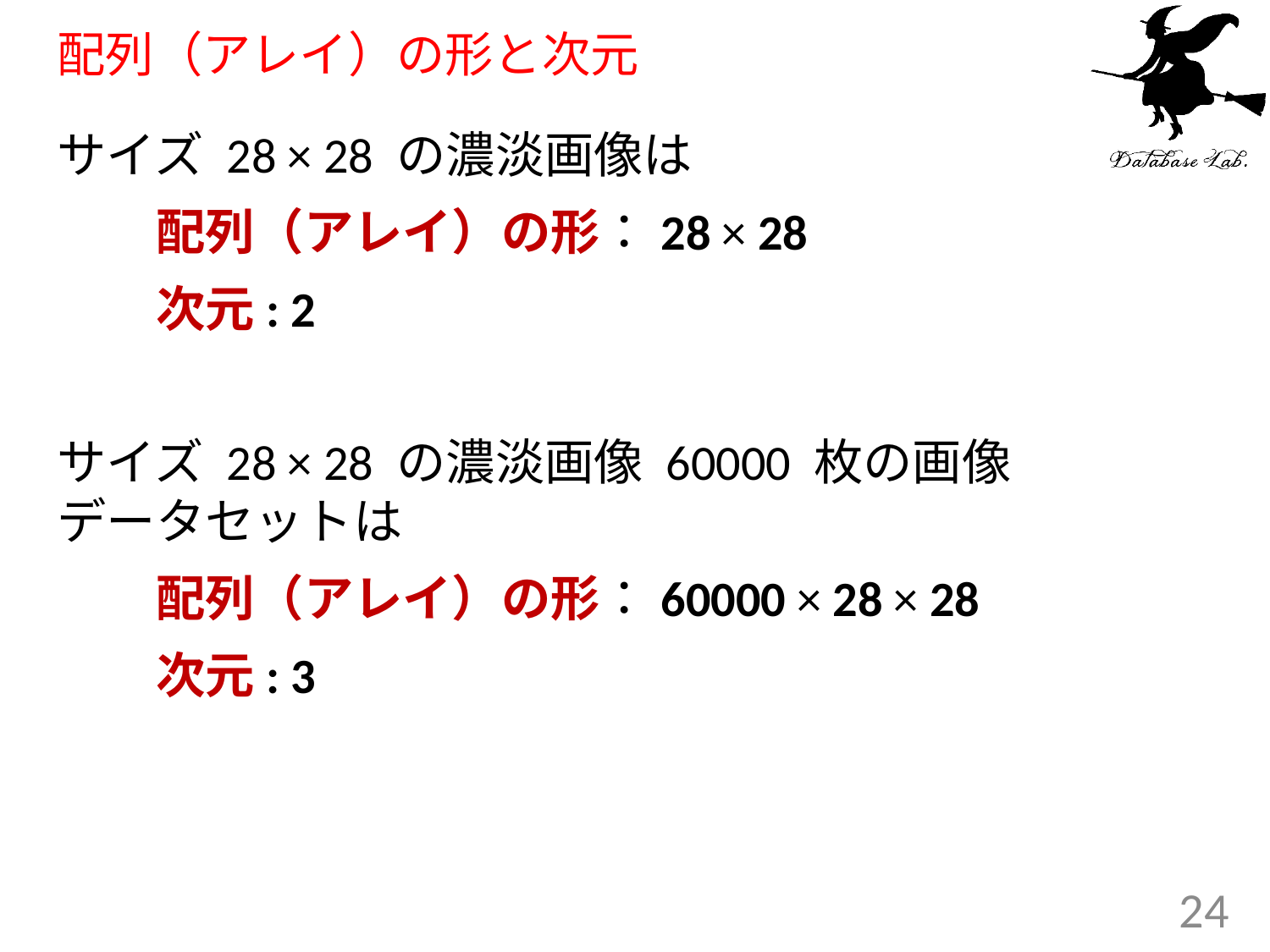

# 配列（アレイ）の形と次元
サイズ 28 × 28 の濃淡画像は
　　配列（アレイ）の形：28 × 28
　　次元: 2

サイズ 28 × 28 の濃淡画像 60000 枚の画像データセットは
　　配列（アレイ）の形：60000 × 28 × 28
　　次元: 3

24